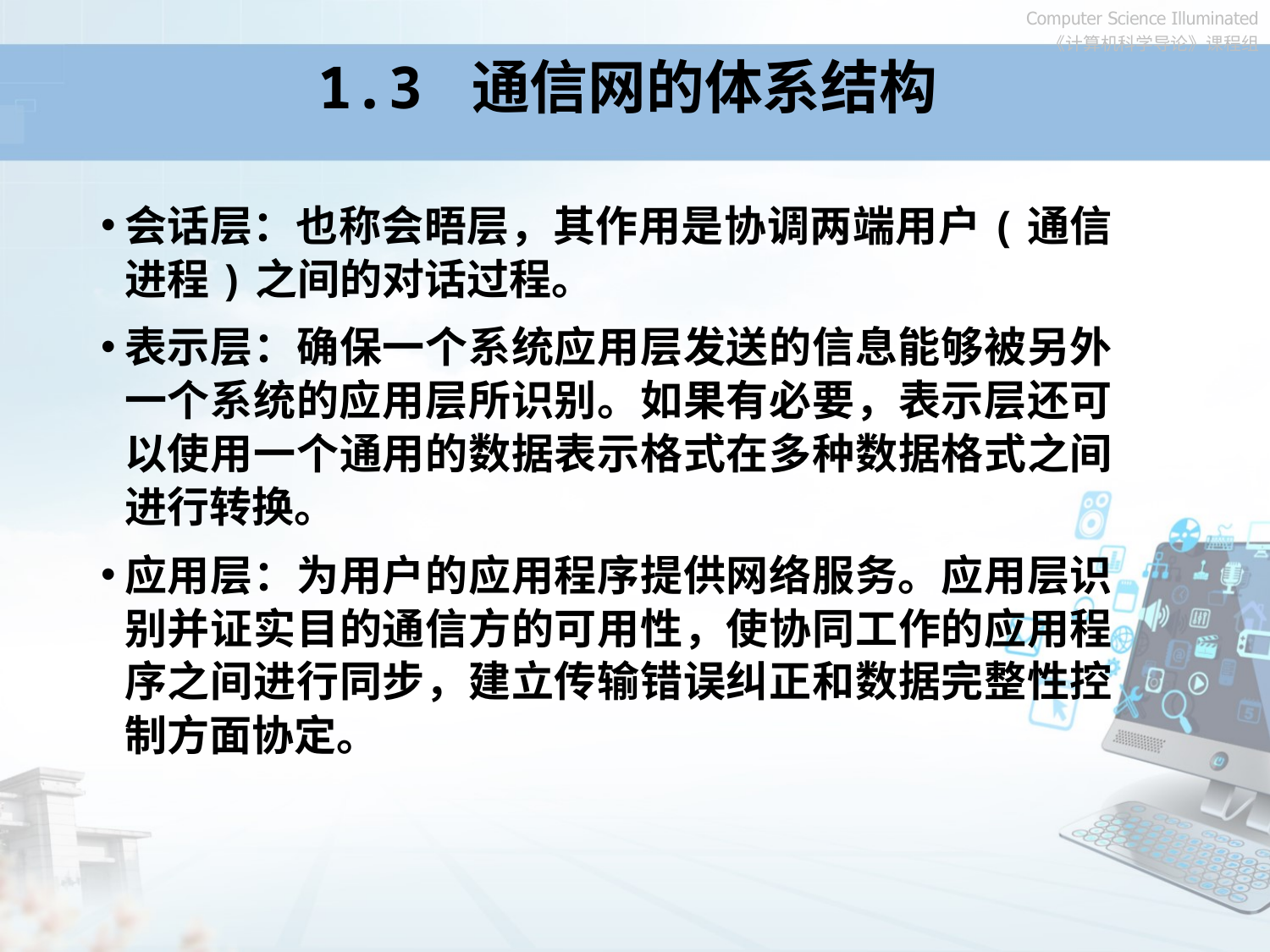

# 1.3 通信网的体系结构
会话层：也称会晤层，其作用是协调两端用户(通信进程)之间的对话过程。
表示层：确保一个系统应用层发送的信息能够被另外一个系统的应用层所识别。如果有必要，表示层还可以使用一个通用的数据表示格式在多种数据格式之间进行转换。
应用层：为用户的应用程序提供网络服务。应用层识别并证实目的通信方的可用性，使协同工作的应用程序之间进行同步，建立传输错误纠正和数据完整性控制方面协定。